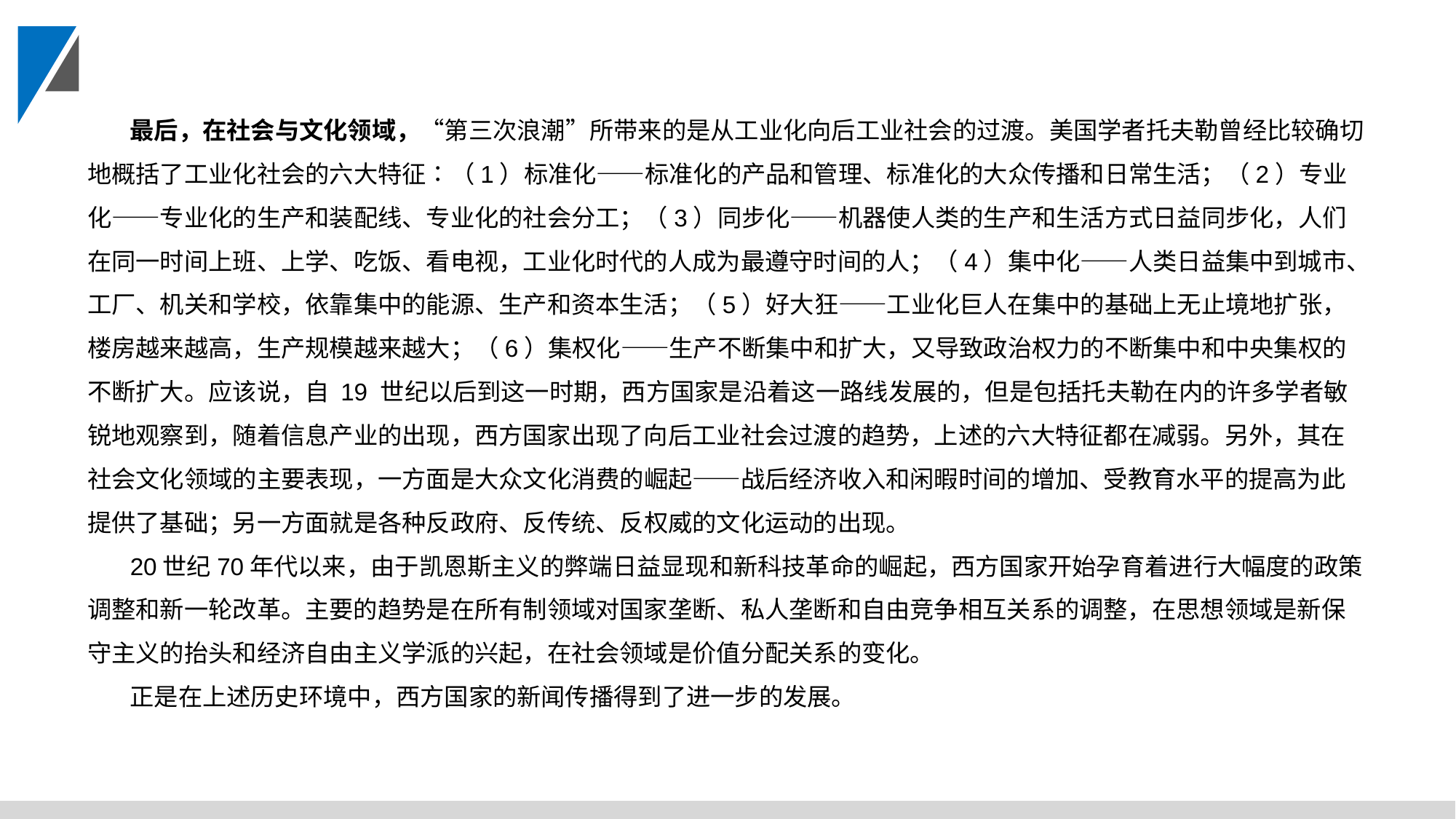

最后，在社会与文化领域，“第三次浪潮”所带来的是从工业化向后工业社会的过渡。美国学者托夫勒曾经比较确切地概括了工业化社会的六大特征∶（1）标准化——标准化的产品和管理、标准化的大众传播和日常生活；（2）专业化——专业化的生产和装配线、专业化的社会分工；（3）同步化——机器使人类的生产和生活方式日益同步化，人们在同一时间上班、上学、吃饭、看电视，工业化时代的人成为最遵守时间的人；（4）集中化——人类日益集中到城市、工厂、机关和学校，依靠集中的能源、生产和资本生活；（5）好大狂——工业化巨人在集中的基础上无止境地扩张，楼房越来越高，生产规模越来越大；（6）集权化——生产不断集中和扩大，又导致政治权力的不断集中和中央集权的不断扩大。应该说，自 19 世纪以后到这一时期，西方国家是沿着这一路线发展的，但是包括托夫勒在内的许多学者敏锐地观察到，随着信息产业的出现，西方国家出现了向后工业社会过渡的趋势，上述的六大特征都在减弱。另外，其在社会文化领域的主要表现，一方面是大众文化消费的崛起——战后经济收入和闲暇时间的增加、受教育水平的提高为此提供了基础；另一方面就是各种反政府、反传统、反权威的文化运动的出现。
20世纪70年代以来，由于凯恩斯主义的弊端日益显现和新科技革命的崛起，西方国家开始孕育着进行大幅度的政策调整和新一轮改革。主要的趋势是在所有制领域对国家垄断、私人垄断和自由竞争相互关系的调整，在思想领域是新保守主义的抬头和经济自由主义学派的兴起，在社会领域是价值分配关系的变化。
正是在上述历史环境中，西方国家的新闻传播得到了进一步的发展。